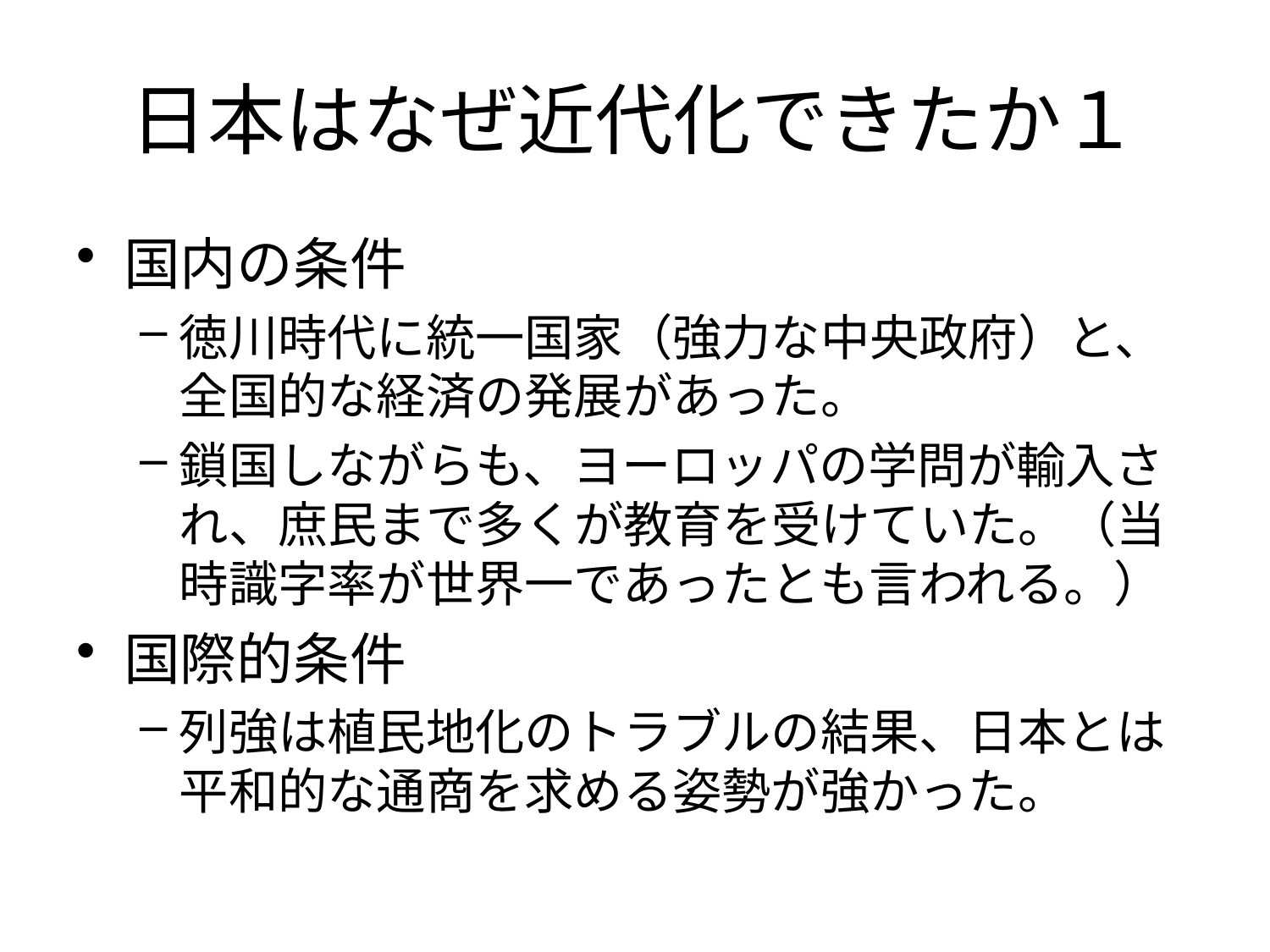

# 日本はなぜ近代化できたか１
国内の条件
徳川時代に統一国家（強力な中央政府）と、全国的な経済の発展があった。
鎖国しながらも、ヨーロッパの学問が輸入され、庶民まで多くが教育を受けていた。（当時識字率が世界一であったとも言われる。）
国際的条件
列強は植民地化のトラブルの結果、日本とは平和的な通商を求める姿勢が強かった。